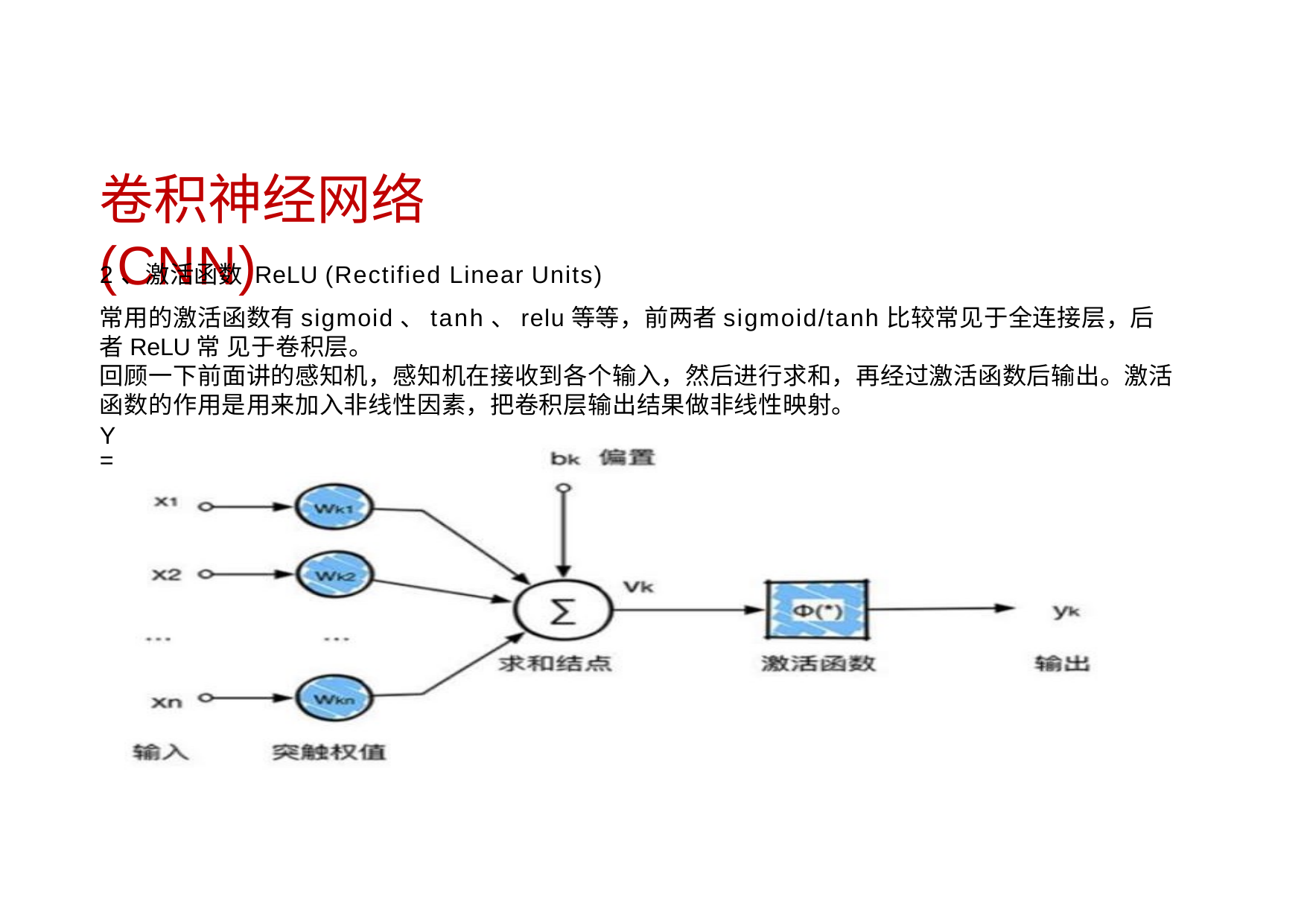

# 卷积神经网络(CNN)
2、激活函数 ReLU (Rectified Linear Units)
常用的激活函数有sigmoid、tanh、relu等等，前两者sigmoid/tanh比较常见于全连接层，后者ReLU常 见于卷积层。
回顾一下前面讲的感知机，感知机在接收到各个输入，然后进行求和，再经过激活函数后输出。激活 函数的作用是用来加入非线性因素，把卷积层输出结果做非线性映射。
Y=